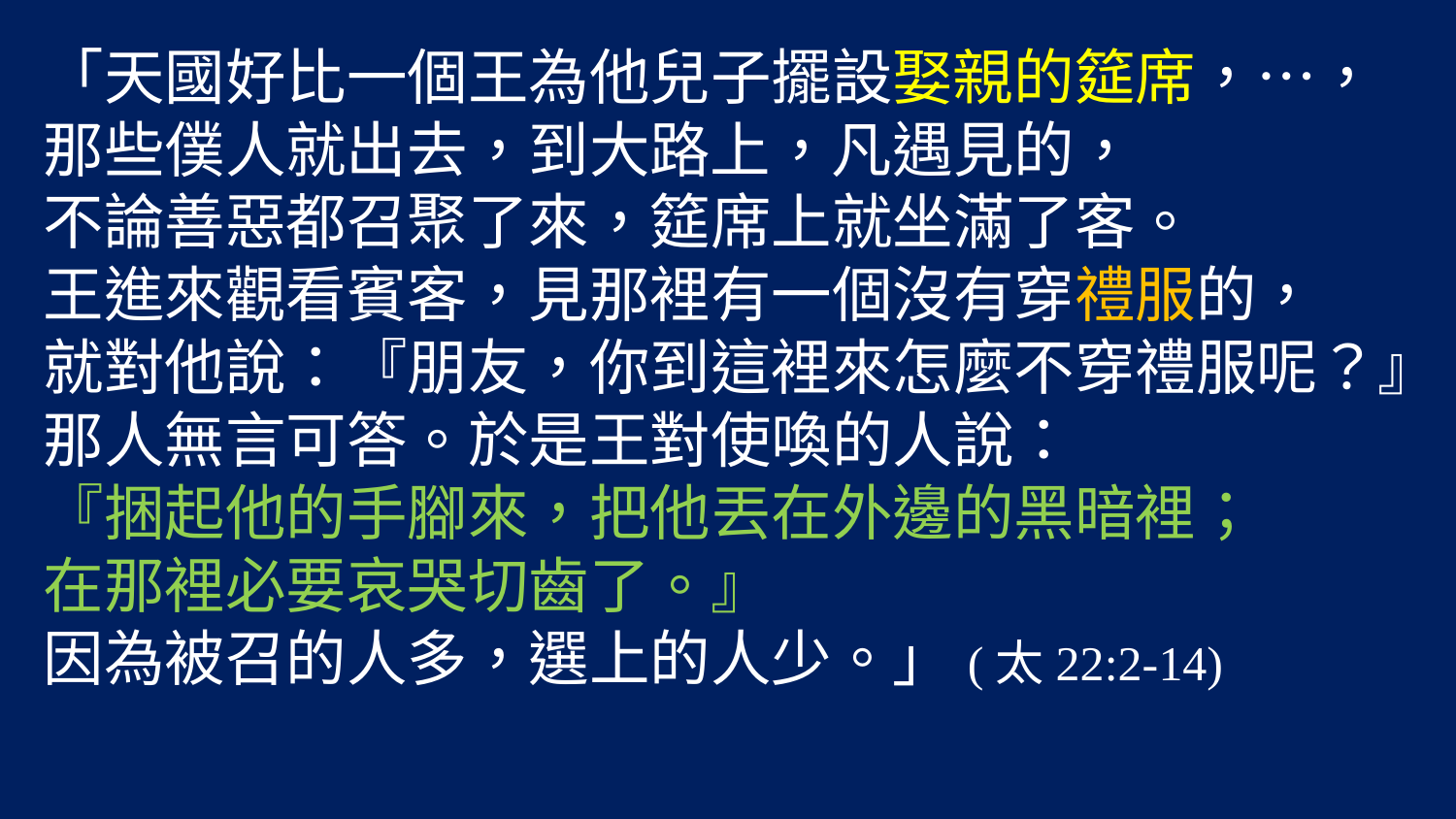

「天國好比一個王為他兒子擺設娶親的筵席，…，
那些僕人就出去，到大路上，凡遇見的，
不論善惡都召聚了來，筵席上就坐滿了客。
王進來觀看賓客，見那裡有一個沒有穿禮服的，
就對他說：『朋友，你到這裡來怎麼不穿禮服呢？』那人無言可答。於是王對使喚的人說：
『捆起他的手腳來，把他丟在外邊的黑暗裡；
在那裡必要哀哭切齒了。』
因為被召的人多，選上的人少。」(太22:2-14)